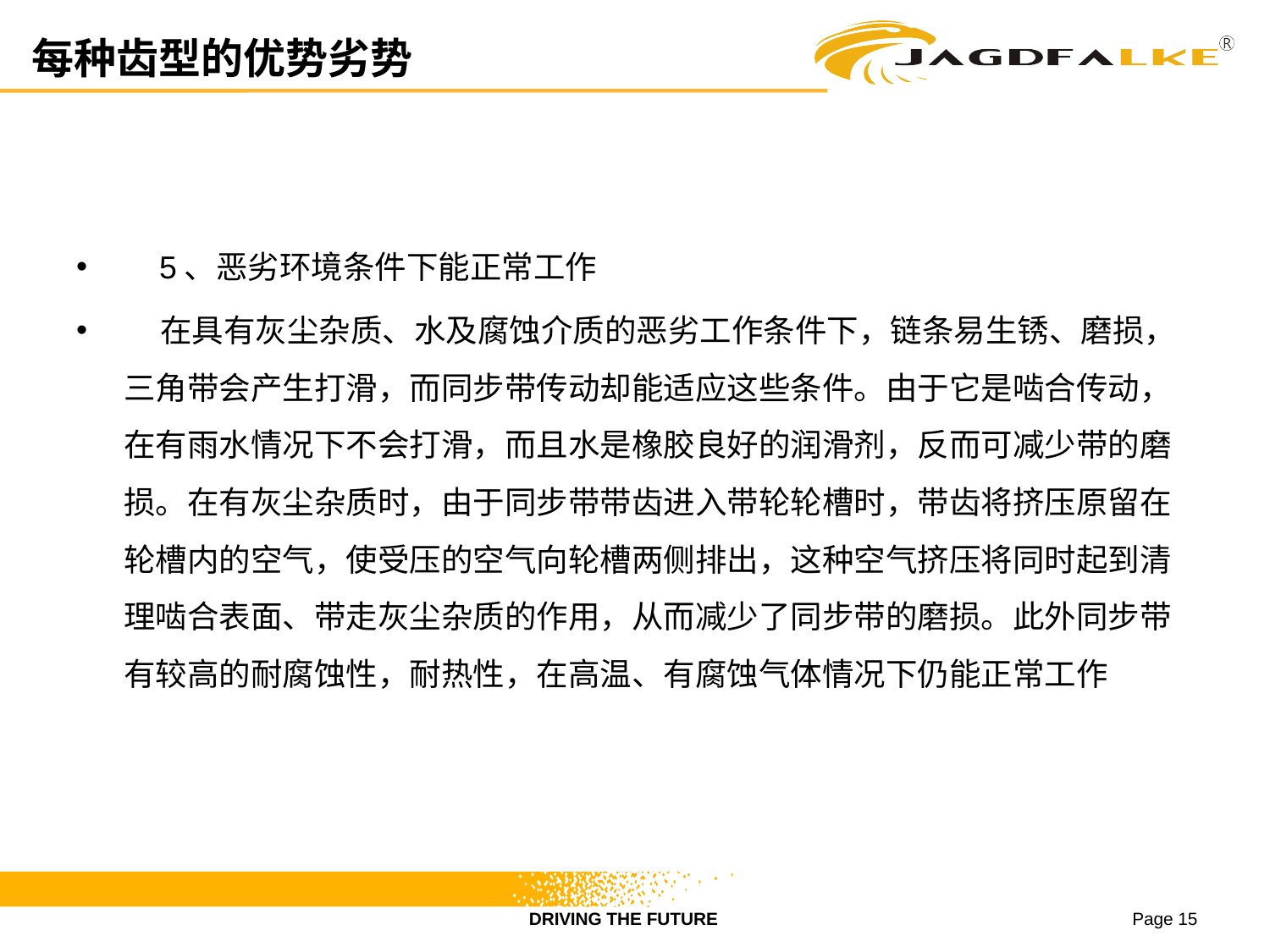

每种齿型的优势劣势
    5、恶劣环境条件下能正常工作
    在具有灰尘杂质、水及腐蚀介质的恶劣工作条件下，链条易生锈、磨损，三角带会产生打滑，而同步带传动却能适应这些条件。由于它是啮合传动，在有雨水情况下不会打滑，而且水是橡胶良好的润滑剂，反而可减少带的磨损。在有灰尘杂质时，由于同步带带齿进入带轮轮槽时，带齿将挤压原留在轮槽内的空气，使受压的空气向轮槽两侧排出，这种空气挤压将同时起到清理啮合表面、带走灰尘杂质的作用，从而减少了同步带的磨损。此外同步带有较高的耐腐蚀性，耐热性，在高温、有腐蚀气体情况下仍能正常工作
DRIVING THE FUTURE
Page 15